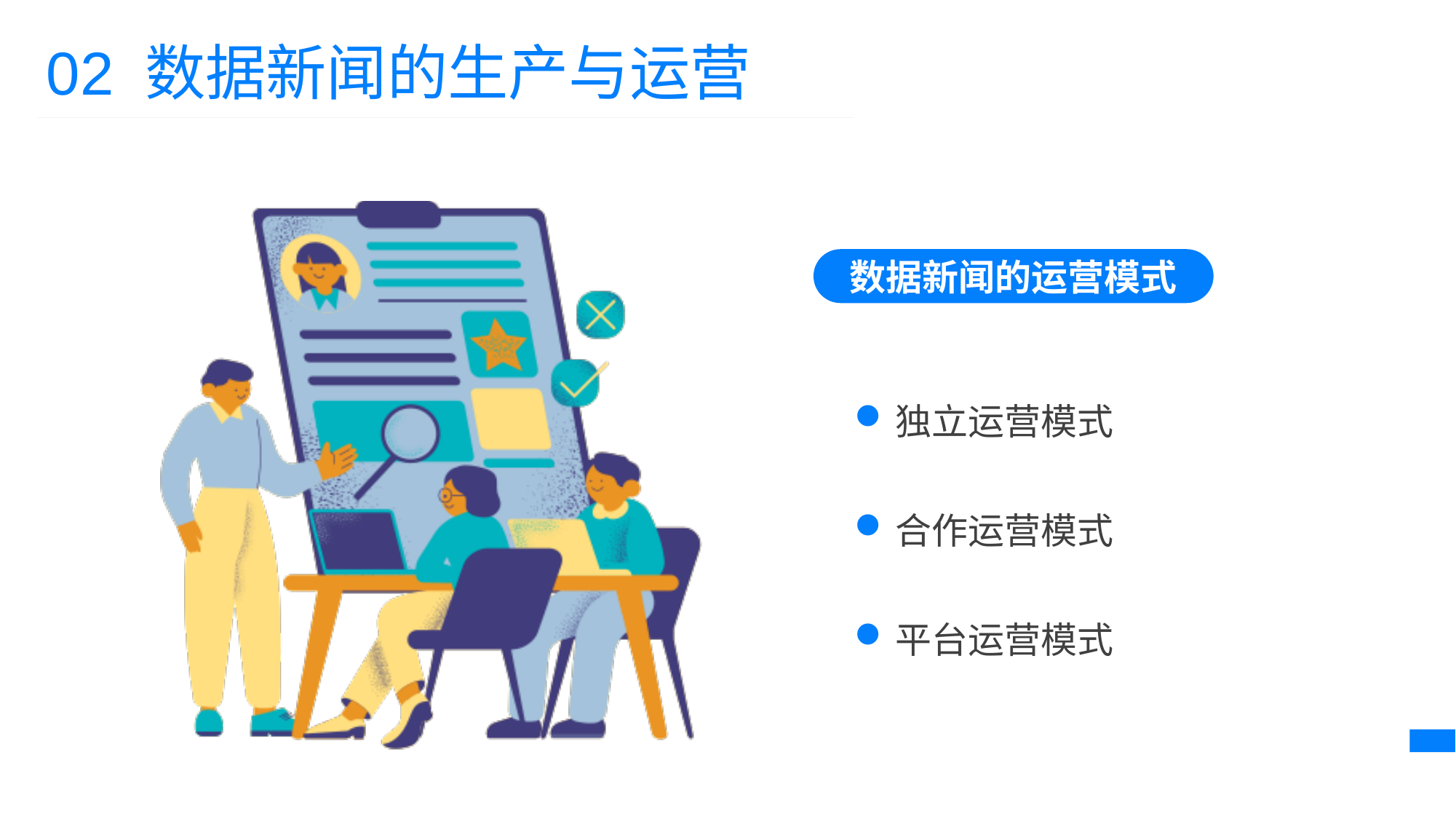

02 数据新闻的生产与运营

数据新闻的运营模式
独立运营模式
合作运营模式
平台运营模式